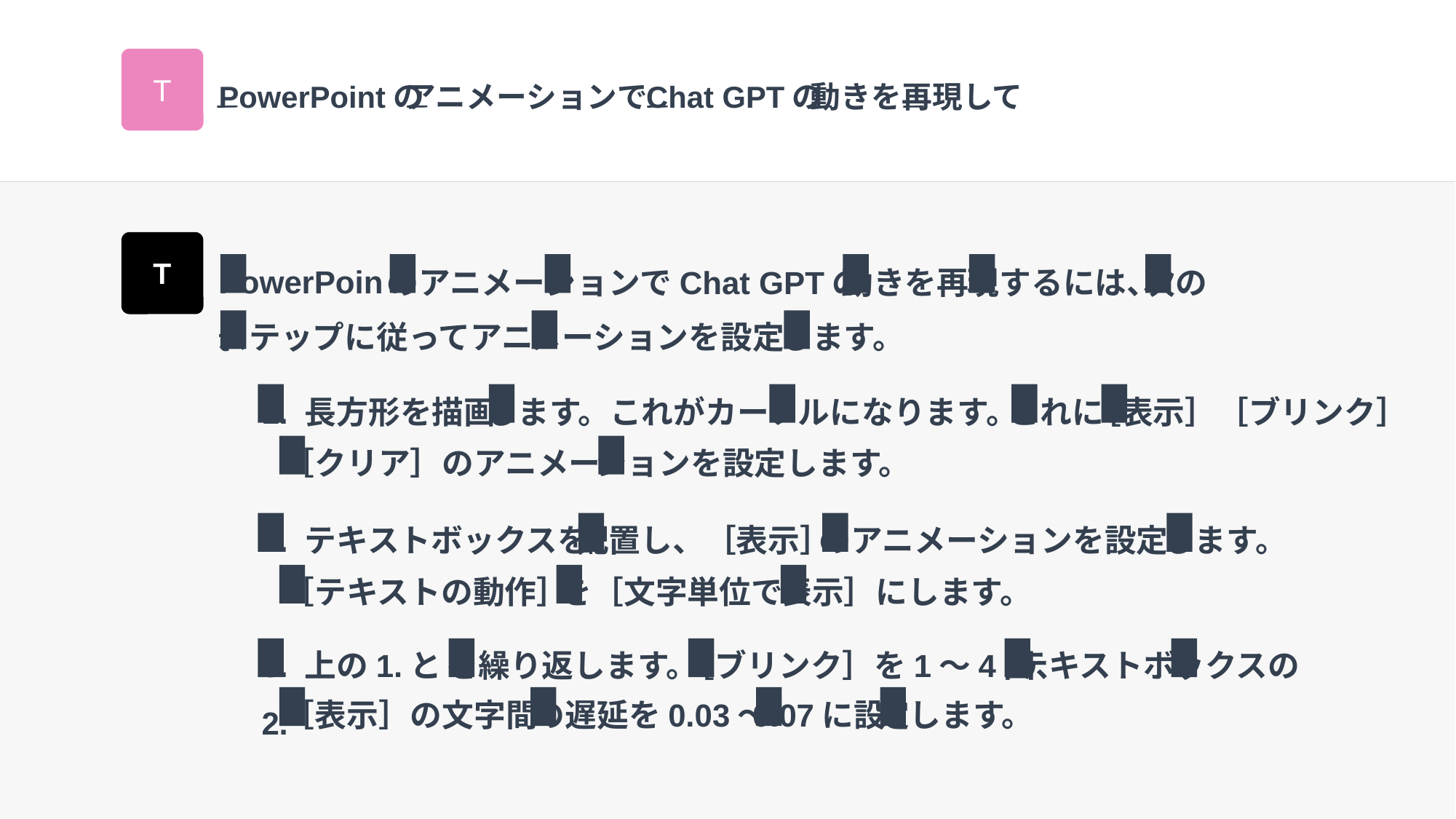

T
PowerPointの
アニメーションで
Chat GPTの
動きを
再現して
Ｔ
PowerPoint
のアニメー
ションでChat GPTの
動きを再
現するには、
次の

ステップに従ってアニ
メーションを設定
します。

1. 長方形を描画
します。これがカー
ソルになります。
これに
［表示］［ブリンク］

［クリア］のアニメー
ションを設定します。

2. テキストボックスを
配置し、［表示］
のアニメーションを設定
します。

［テキストの動作］
を［文字単位で
表示］にします。

3. 上の1.と2.
を繰り返します。
［ブリンク］を1～4回、
テキストボ
ックスの

［表示］の文字間
の遅延を0.03～
0.07に設
定します。